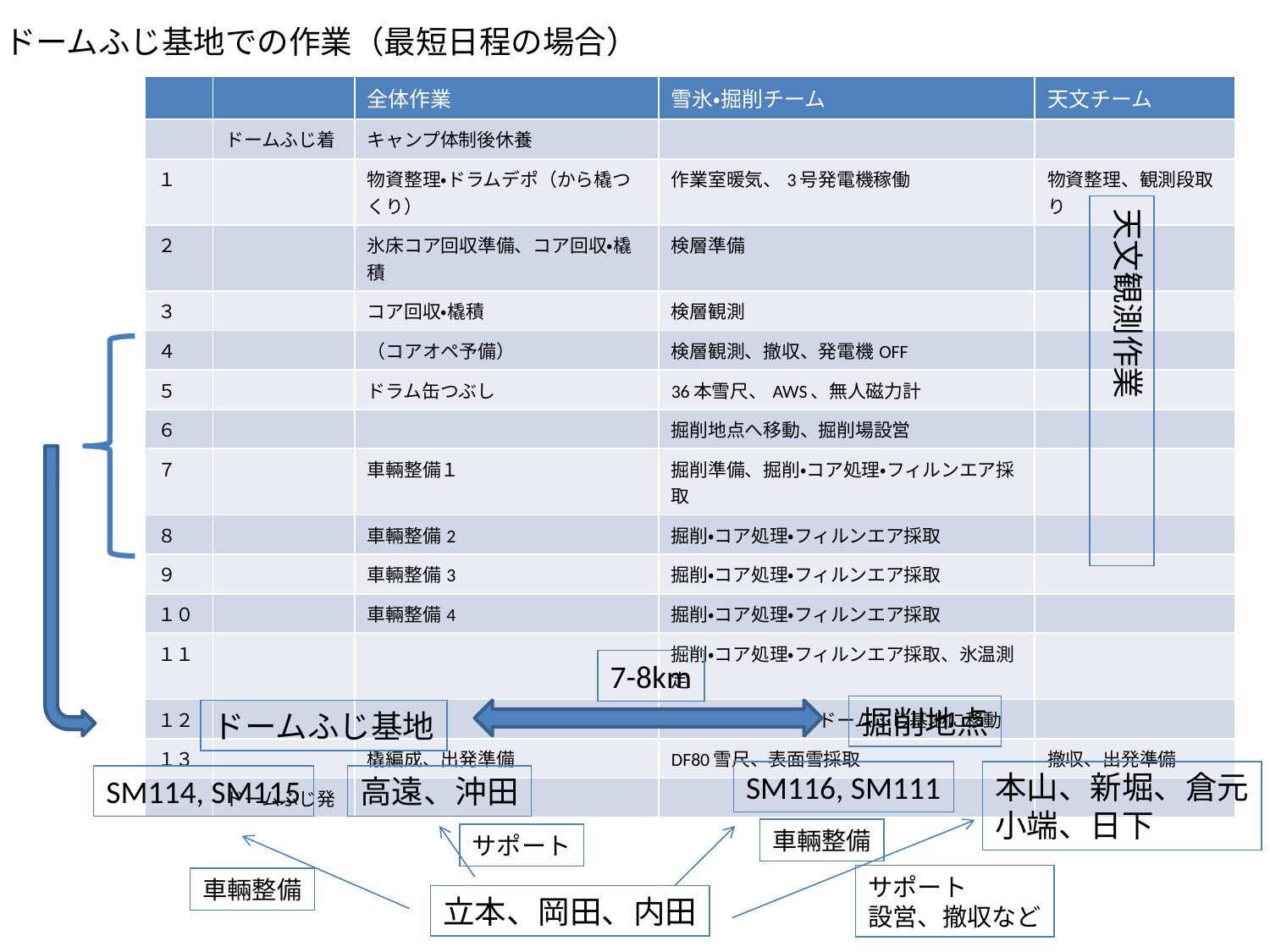

ドームふじ基地での作業（最短日程の場合）
|  |  | 全体作業 | 雪氷・掘削チーム | 天文チーム |
| --- | --- | --- | --- | --- |
|  | ドームふじ着 | キャンプ体制後休養 |  |  |
| １ |  | 物資整理・ドラムデポ（から橇つくり） | 作業室暖気、3号発電機稼働 | 物資整理、観測段取り |
| ２ |  | 氷床コア回収準備、コア回収・橇積 | 検層準備 |  |
| ３ |  | コア回収・橇積 | 検層観測 |  |
| ４ |  | （コアオペ予備） | 検層観測、撤収、発電機OFF |  |
| ５ |  | ドラム缶つぶし | 36本雪尺、AWS、無人磁力計 |  |
| ６ |  |  | 掘削地点へ移動、掘削場設営 |  |
| ７ |  | 車輛整備１ | 掘削準備、掘削・コア処理・フィルンエア採取 |  |
| ８ |  | 車輛整備2 | 掘削・コア処理・フィルンエア採取 |  |
| ９ |  | 車輛整備3 | 掘削・コア処理・フィルンエア採取 |  |
| １０ |  | 車輛整備4 | 掘削・コア処理・フィルンエア採取 |  |
| １１ |  |  | 掘削・コア処理・フィルンエア採取、氷温測定 |  |
| １２ |  |  | 撤収、コア橇積、ドームふじ基地に移動 |  |
| １３ |  | 橇編成、出発準備 | DF80雪尺、表面雪採取 | 撤収、出発準備 |
|  | ドームふじ発 |  |  |  |
天文観測作業

7-8km
掘削地点
ドームふじ基地

SM116, SM111
本山、新堀、倉元
小端、日下
SM114, SM115
高遠、沖田
車輛整備
サポート
サポート
設営、撤収など
車輛整備
立本、岡田、内田